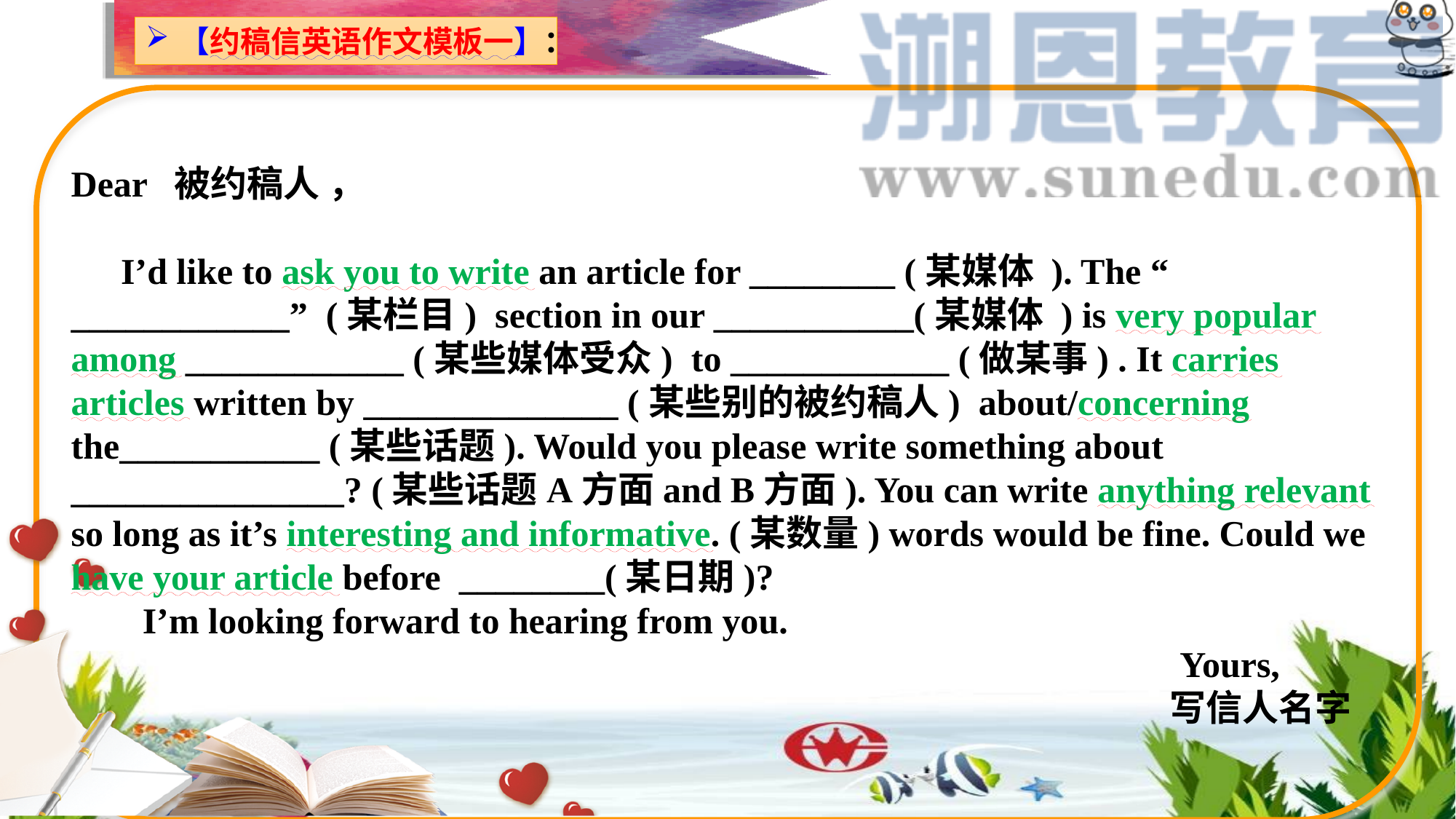

【约稿信英语作文模板一】：
# Dear  被约稿人 ， I’d like to ask you to write an article for ________ (某媒体 ). The “ ____________”  (某栏目)  section in our ___________(某媒体 ) is very popular among ____________ (某些媒体受众)  to ____________ (做某事) . It carries articles written by ______________ (某些别的被约稿人)  about/concerning the___________ (某些话题). Would you please write something about _______________? (某些话题A方面and B方面). You can write anything relevant so long as it’s interesting and informative. (某数量) words would be fine. Could we have your article before  ________(某日期)? I’m looking forward to hearing from you. Yours, 写信人名字